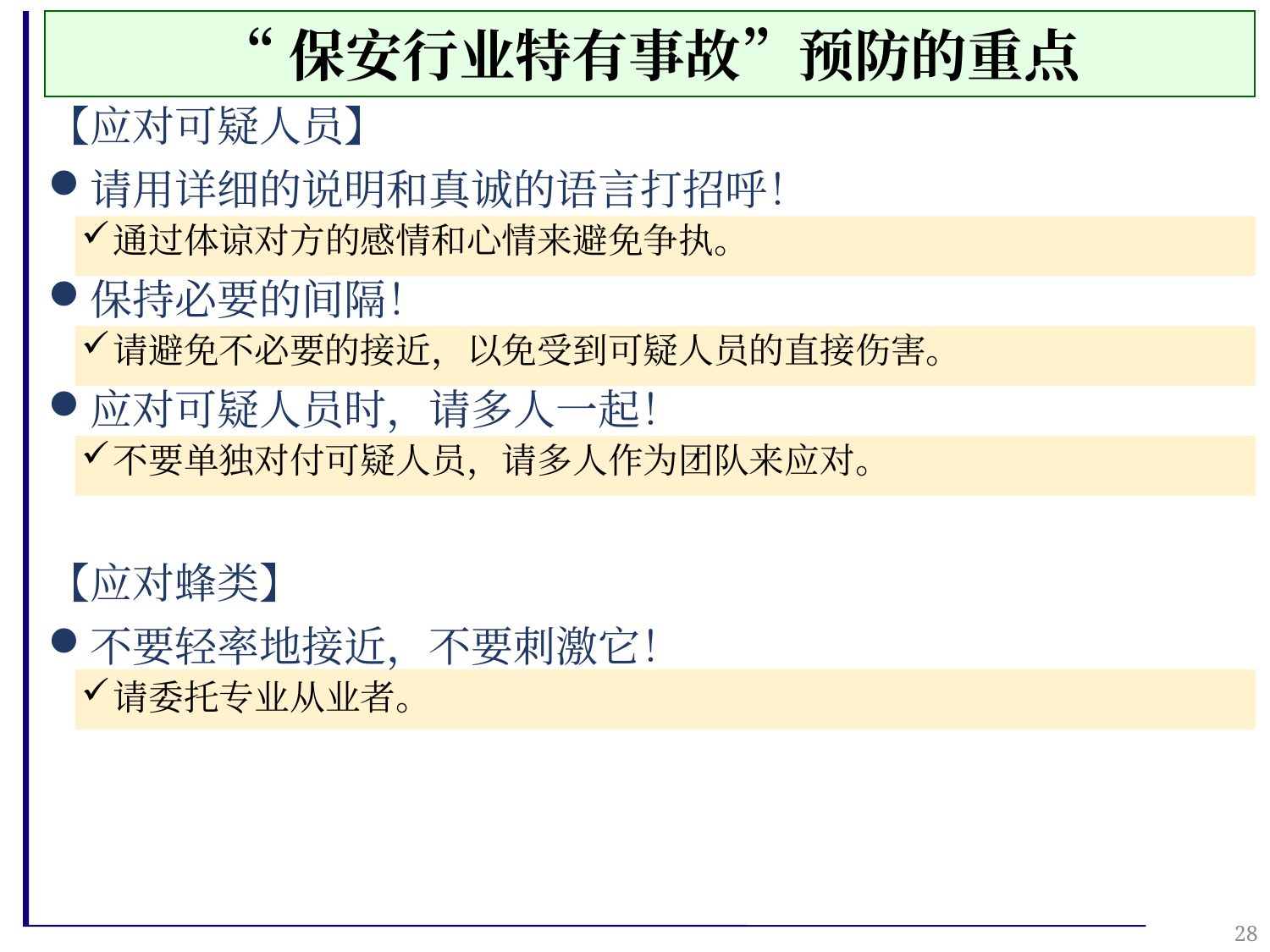

“保安行业特有事故”预防的重点
【应对可疑人员】
请用详细的说明和真诚的语言打招呼！
通过体谅对方的感情和心情来避免争执。
保持必要的间隔！
请避免不必要的接近，以免受到可疑人员的直接伤害。
应对可疑人员时，请多人一起！
不要单独对付可疑人员，请多人作为团队来应对。

【应对蜂类】
不要轻率地接近，不要刺激它！
请委托专业从业者。

28